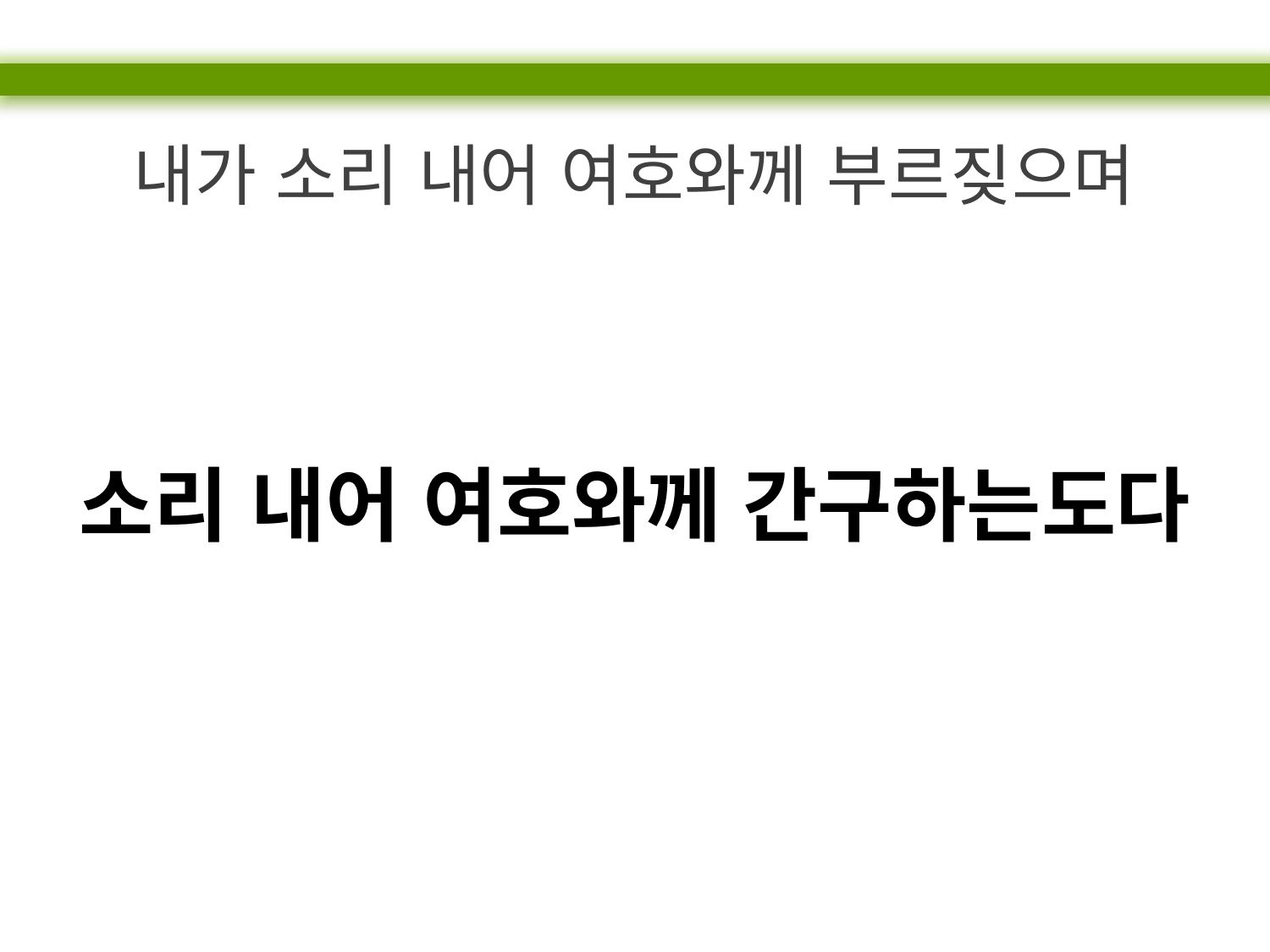

내가 소리 내어 여호와께 부르짖으며
소리 내어 여호와께 간구하는도다